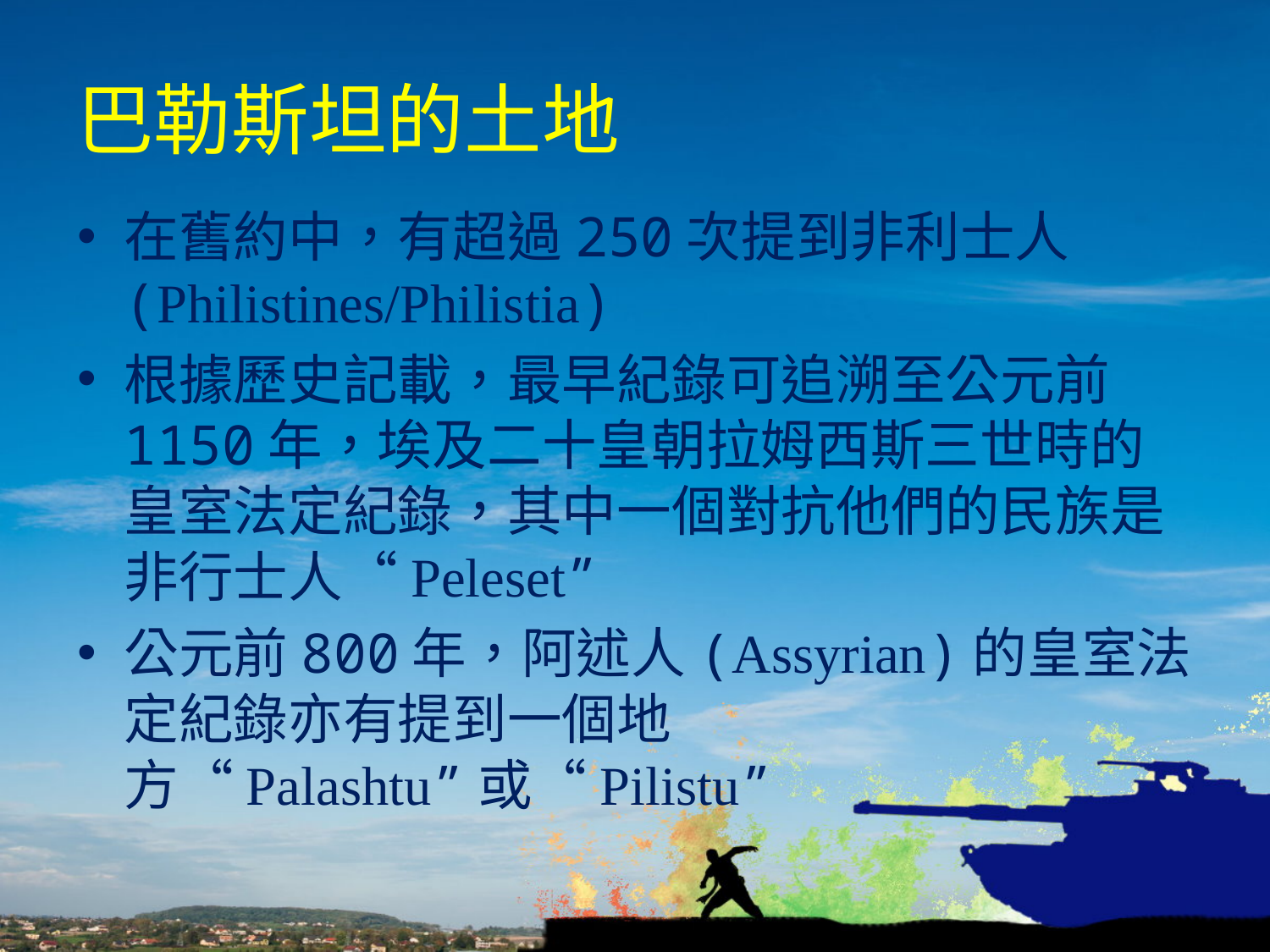

# 巴勒斯坦的土地
在舊約中，有超過250次提到非利士人(Philistines/Philistia)
根據歷史記載，最早紀錄可追溯至公元前1150年，埃及二十皇朝拉姆西斯三世時的皇室法定紀錄，其中一個對抗他們的民族是非行士人“Peleset”
公元前800年，阿述人(Assyrian)的皇室法定紀錄亦有提到一個地方“Palashtu”或“Pilistu”